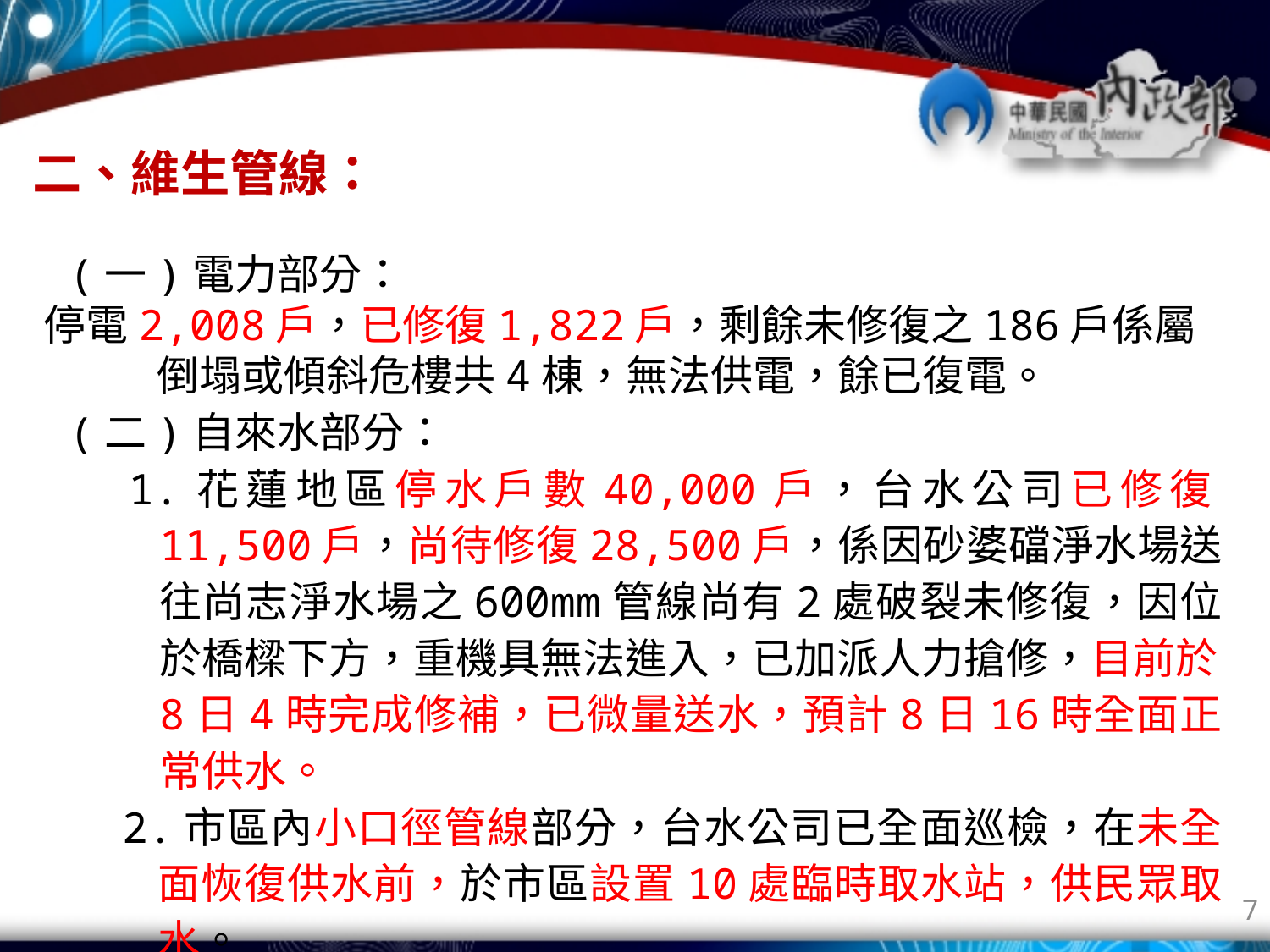

二、維生管線：

(一)電力部分：
停電2,008戶，已修復1,822戶，剩餘未修復之186戶係屬倒塌或傾斜危樓共4棟，無法供電，餘已復電。
(二)自來水部分：
 1.花蓮地區停水戶數40,000戶，台水公司已修復11,500戶，尚待修復28,500戶，係因砂婆礑淨水場送往尚志淨水場之600mm管線尚有2處破裂未修復，因位於橋樑下方，重機具無法進入，已加派人力搶修，目前於8日4時完成修補，已微量送水，預計8日16時全面正常供水。
 2.市區內小口徑管線部分，台水公司已全面巡檢，在未全面恢復供水前，於市區設置10處臨時取水站，供民眾取水。

7